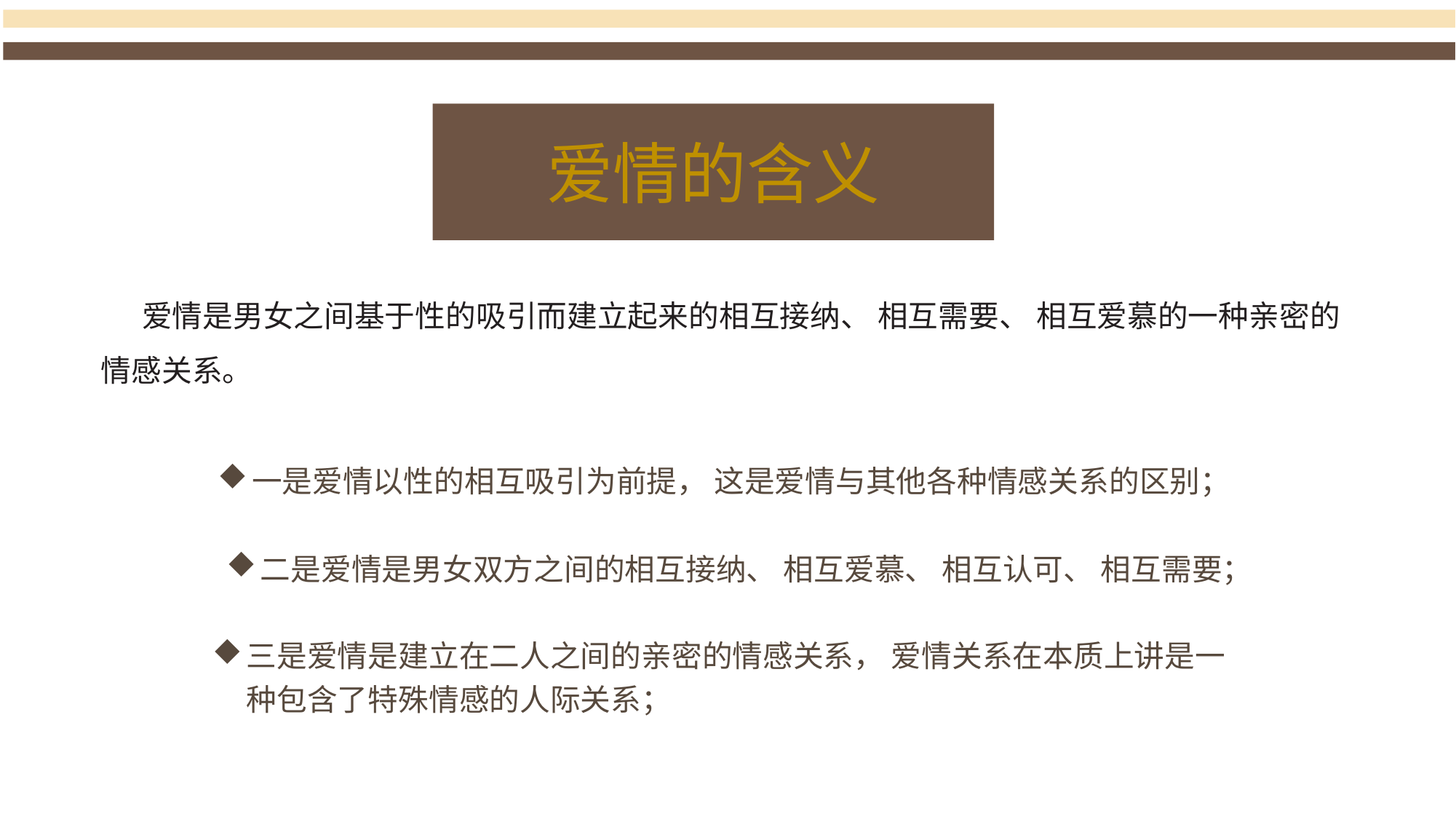

爱情的含义
     爱情是男女之间基于性的吸引而建立起来的相互接纳、 相互需要、 相互爱慕的一种亲密的情感关系。

一是爱情以性的相互吸引为前提， 这是爱情与其他各种情感关系的区别；
二是爱情是男女双方之间的相互接纳、 相互爱慕、 相互认可、 相互需要；
三是爱情是建立在二人之间的亲密的情感关系， 爱情关系在本质上讲是一种包含了特殊情感的人际关系；